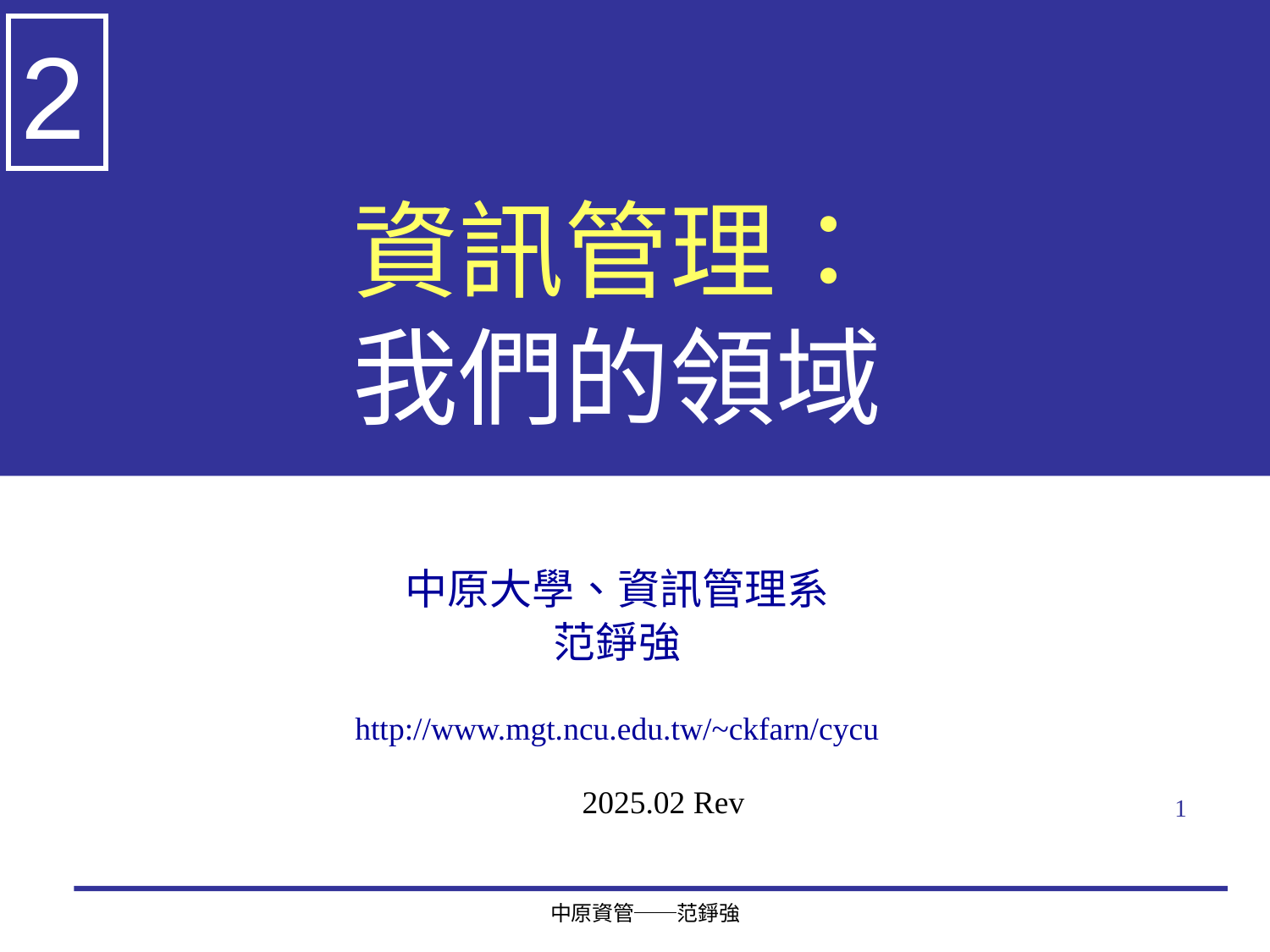

2
# 資訊管理： 我們的領域
中原大學、資訊管理系
范錚強

http://www.mgt.ncu.edu.tw/~ckfarn/cycu

2025.02 Rev
1